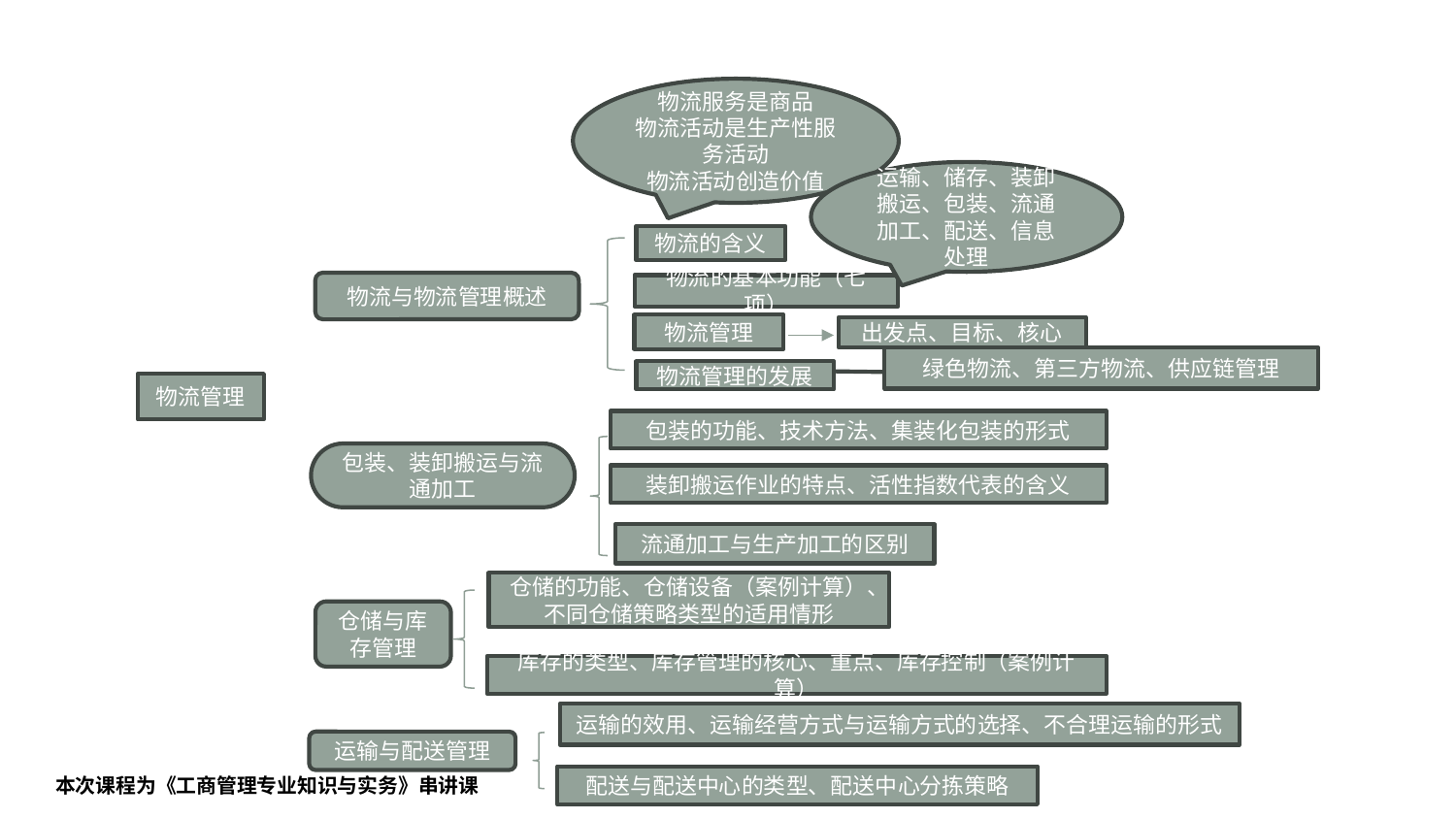

#
物流服务是商品
物流活动是生产性服务活动
物流活动创造价值
运输、储存、装卸搬运、包装、流通加工、配送、信息处理

物流的含义

物流与物流管理概述
物流的基本功能（七项）
物流管理
出发点、目标、核心
绿色物流、第三方物流、供应链管理
物流管理的发展
物流管理
包装的功能、技术方法、集装化包装的形式

包装、装卸搬运与流通加工
装卸搬运作业的特点、活性指数代表的含义
流通加工与生产加工的区别
仓储的功能、仓储设备（案例计算）、不同仓储策略类型的适用情形

仓储与库存管理
库存的类型、库存管理的核心、重点、库存控制（案例计算）
运输的效用、运输经营方式与运输方式的选择、不合理运输的形式
运输与配送管理

配送与配送中心的类型、配送中心分拣策略